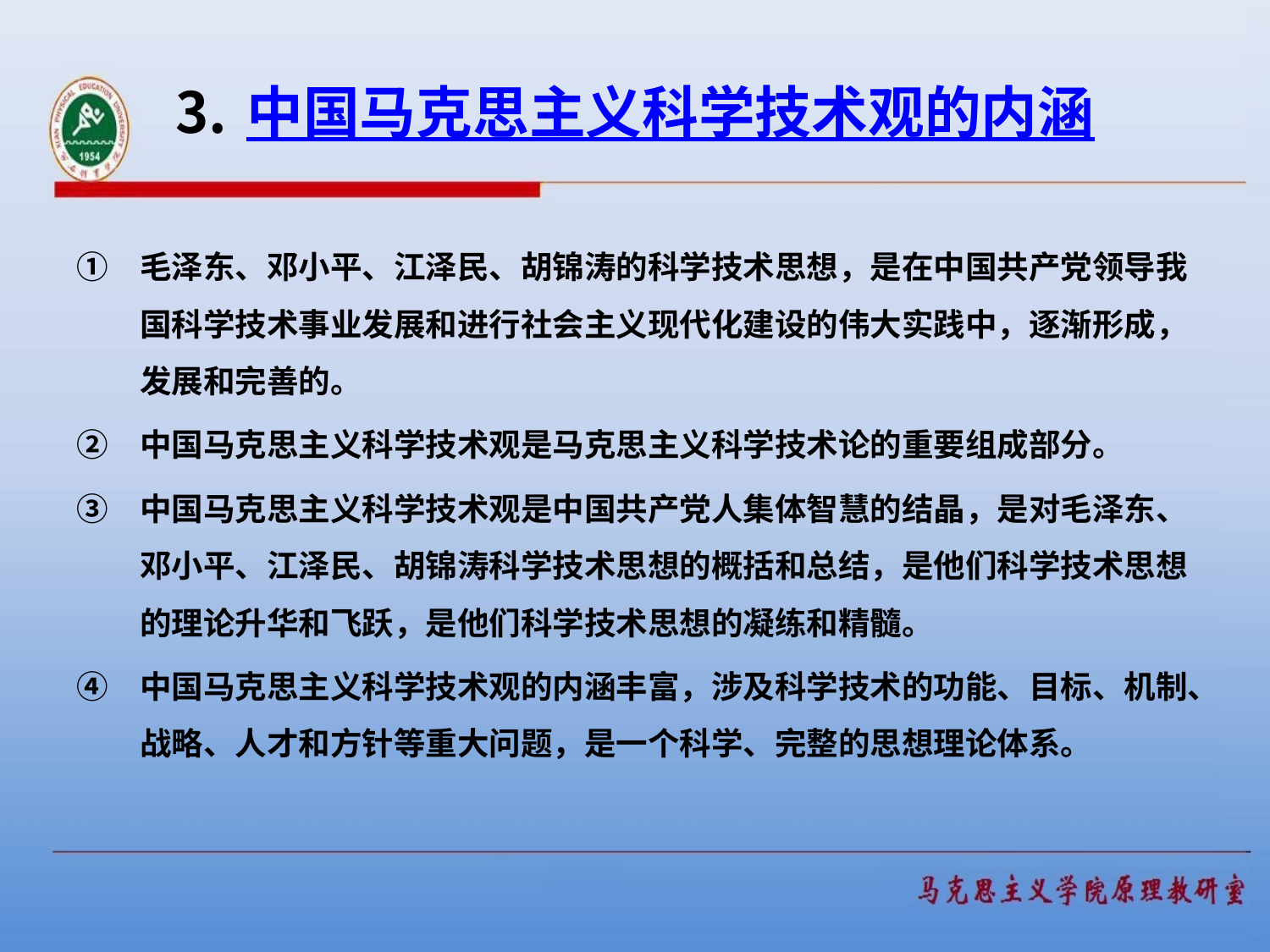

# 中国马克思主义科学技术观的内涵
毛泽东、邓小平、江泽民、胡锦涛的科学技术思想，是在中国共产党领导我国科学技术事业发展和进行社会主义现代化建设的伟大实践中，逐渐形成，发展和完善的。
中国马克思主义科学技术观是马克思主义科学技术论的重要组成部分。
中国马克思主义科学技术观是中国共产党人集体智慧的结晶，是对毛泽东、邓小平、江泽民、胡锦涛科学技术思想的概括和总结，是他们科学技术思想的理论升华和飞跃，是他们科学技术思想的凝练和精髓。
中国马克思主义科学技术观的内涵丰富，涉及科学技术的功能、目标、机制、战略、人才和方针等重大问题，是一个科学、完整的思想理论体系。